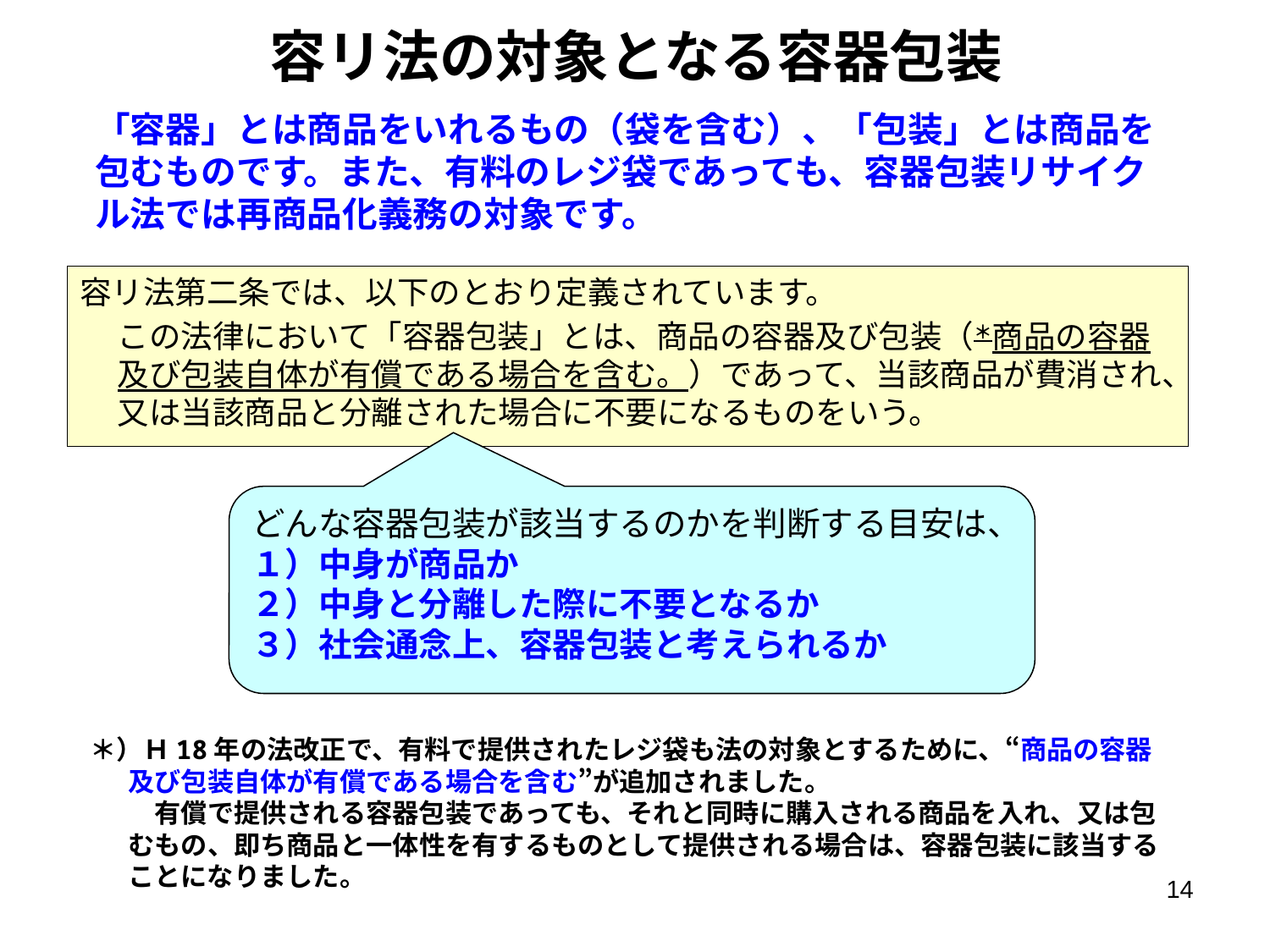

# 容リ法の対象となる容器包装
「容器」とは商品をいれるもの（袋を含む）、「包装」とは商品を包むものです。また、有料のレジ袋であっても、容器包装リサイクル法では再商品化義務の対象です。
容リ法第二条では、以下のとおり定義されています。
	この法律において「容器包装」とは、商品の容器及び包装（＊商品の容器及び包装自体が有償である場合を含む。）であって、当該商品が費消され、又は当該商品と分離された場合に不要になるものをいう。
どんな容器包装が該当するのかを判断する目安は、
１）中身が商品か
２）中身と分離した際に不要となるか
３）社会通念上、容器包装と考えられるか
＊）Ｈ18年の法改正で、有料で提供されたレジ袋も法の対象とするために、“商品の容器及び包装自体が有償である場合を含む”が追加されました。
　有償で提供される容器包装であっても、それと同時に購入される商品を入れ、又は包むもの、即ち商品と一体性を有するものとして提供される場合は、容器包装に該当することになりました。
14